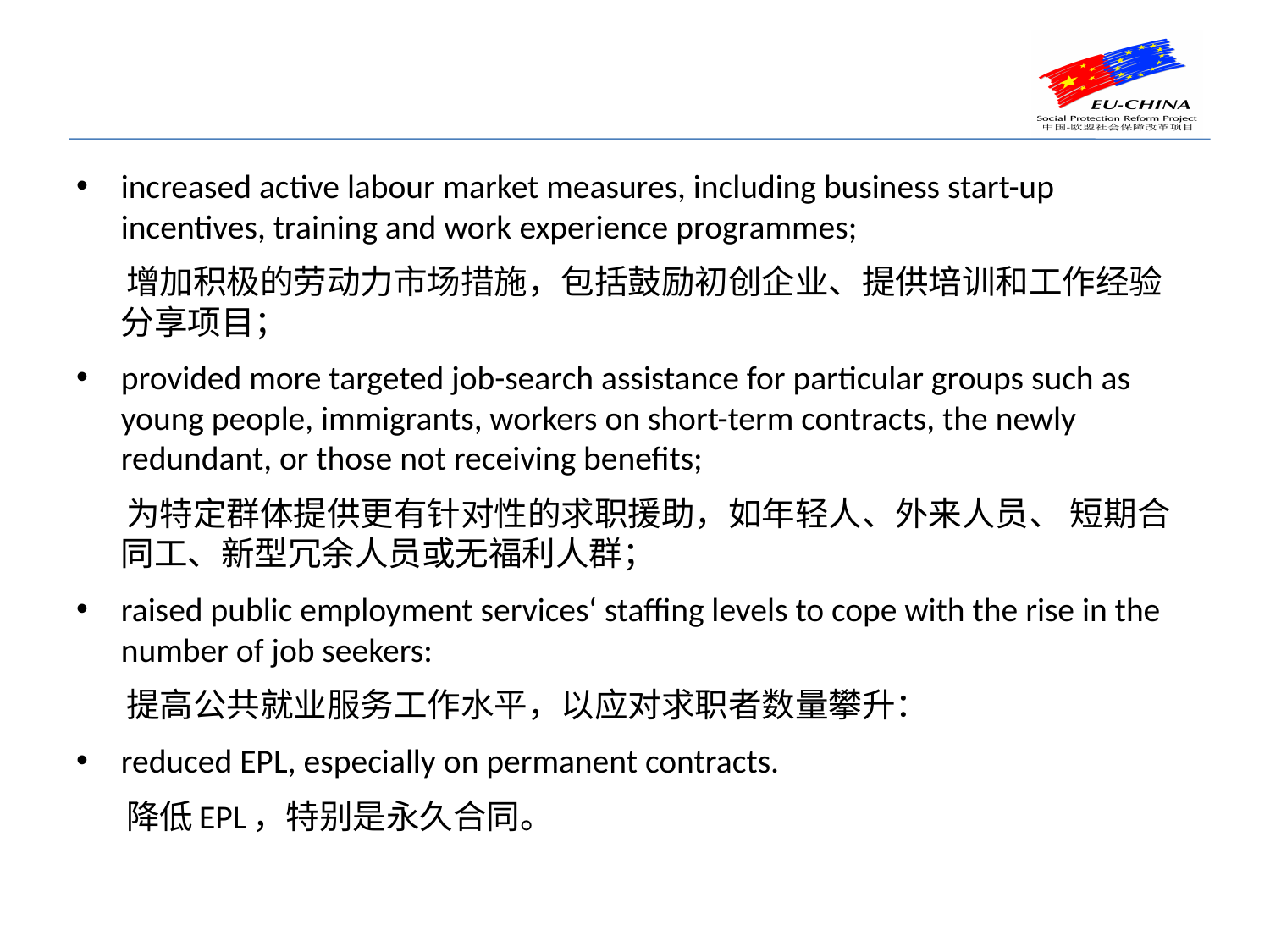

#
increased active labour market measures, including business start-up incentives, training and work experience programmes;
      增加积极的劳动力市场措施，包括鼓励初创企业、提供培训和工作经验分享项目；
provided more targeted job-search assistance for particular groups such as young people, immigrants, workers on short-term contracts, the newly redundant, or those not receiving benefits;
      为特定群体提供更有针对性的求职援助，如年轻人、外来人员、 短期合同工、新型冗余人员或无福利人群；
raised public employment services‘ staffing levels to cope with the rise in the number of job seekers:
      提高公共就业服务工作水平，以应对求职者数量攀升：
reduced EPL, especially on permanent contracts.
      降低EPL，特别是永久合同。